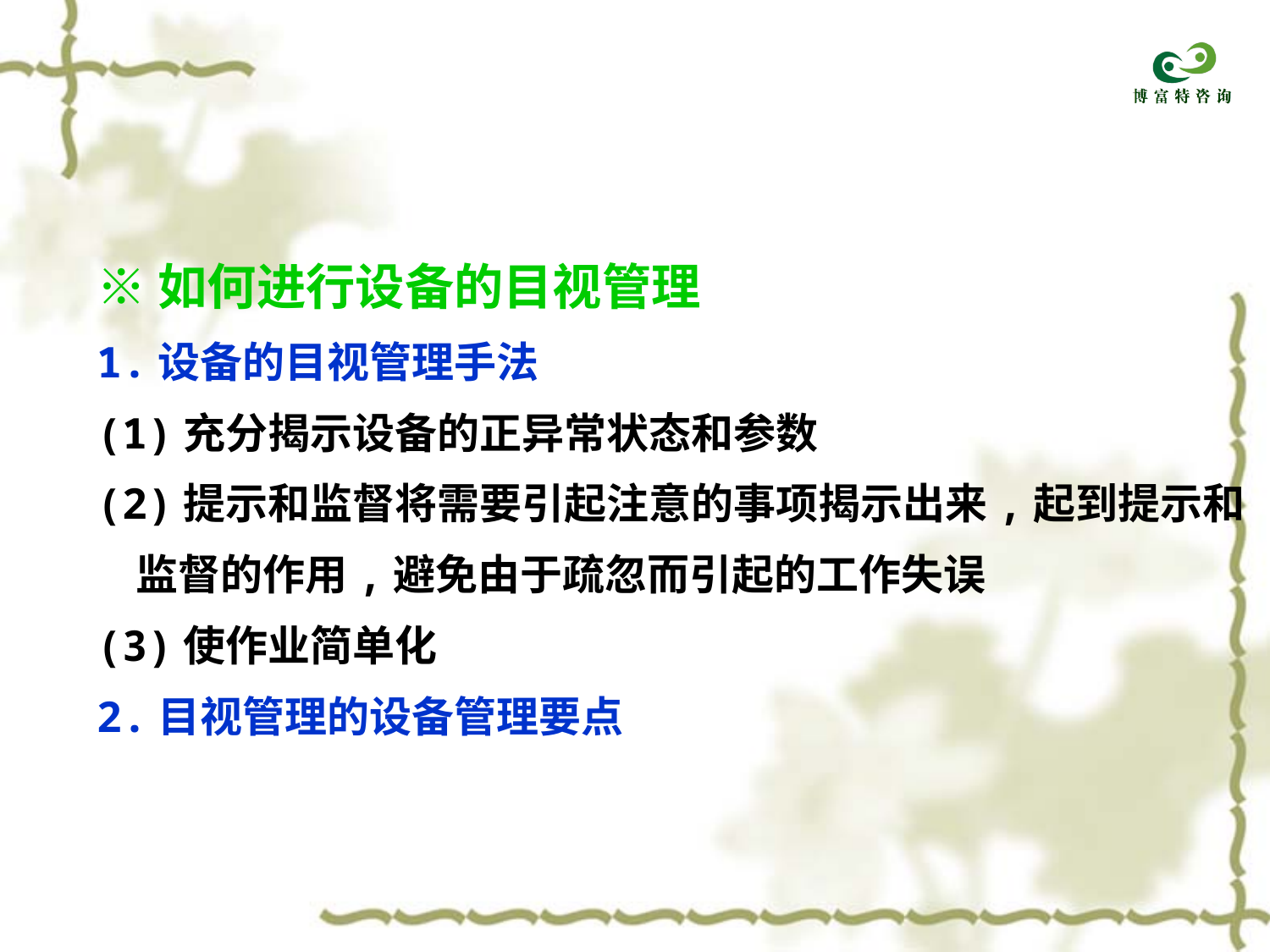

※如何进行设备的目视管理
1.设备的目视管理手法
(1)充分揭示设备的正异常状态和参数
(2)提示和监督将需要引起注意的事项揭示出来,起到提示和
   监督的作用,避免由于疏忽而引起的工作失误
(3)使作业简单化
2.目视管理的设备管理要点